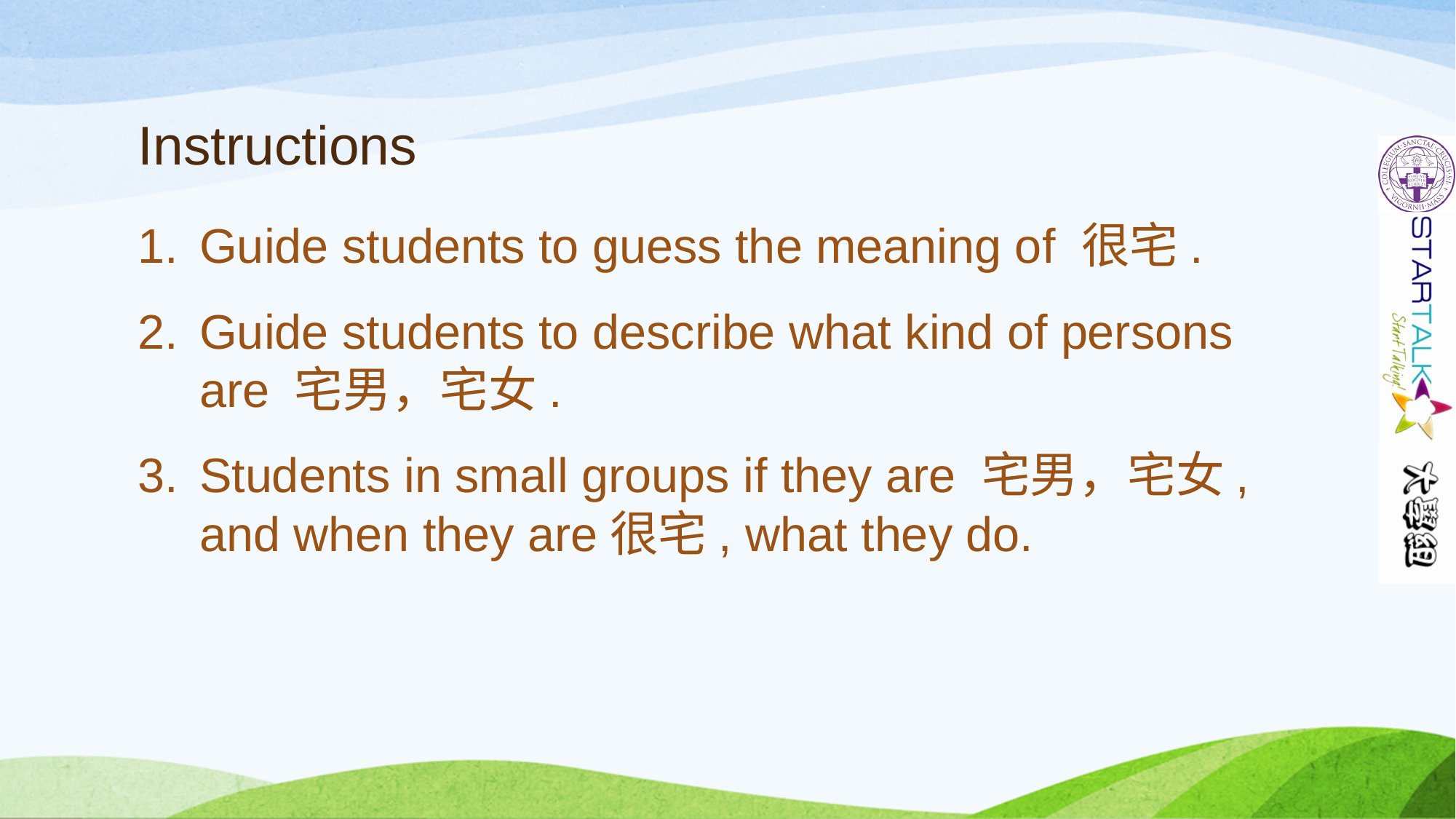

# Instructions
Guide students to guess the meaning of 很宅.
Guide students to describe what kind of persons are 宅男，宅女.
Students in small groups if they are 宅男，宅女, and when they are很宅, what they do.